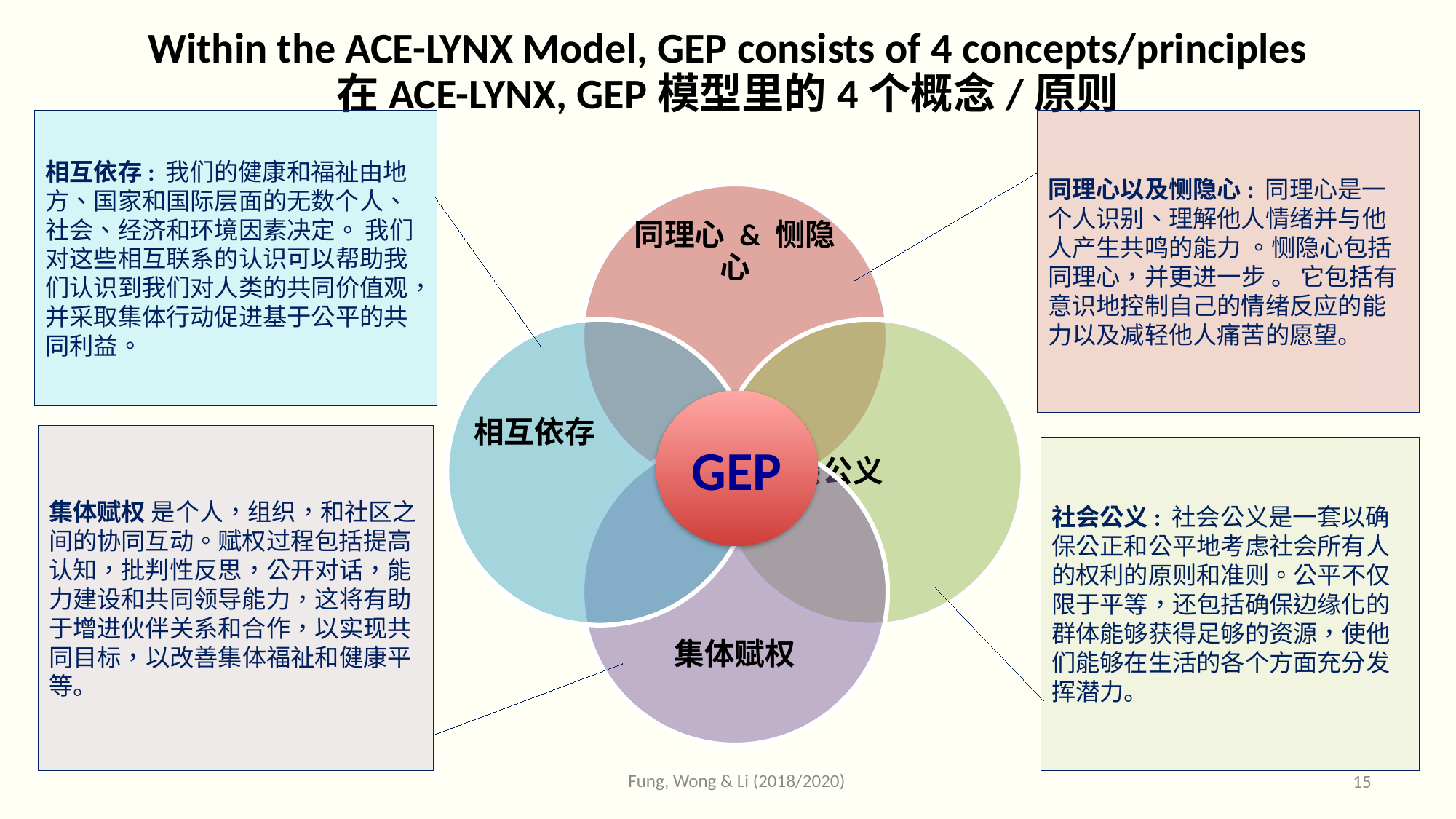

Within the ACE-LYNX Model, GEP consists of 4 concepts/principles
在ACE-LYNX, GEP模型里的4个概念/原则
相互依存: 我们的健康和福祉由地方、国家和国际层面的无数个人、社会、经济和环境因素决定。 我们对这些相互联系的认识可以帮助我们认识到我们对人类的共同价值观，并采取集体行动促进基于公平的共同利益。
同理心以及恻隐心: 同理心是一个人识别、理解他人情绪并与他人产生共鸣的能力 。恻隐心包括同理心，并更进一步 。 它包括有意识地控制自己的情绪反应的能力以及减轻他人痛苦的愿望。
同理心 & 恻隐心

社会公义
集体赋权

GEP
相互依存
集体赋权 是个人，组织，和社区之间的协同互动。赋权过程包括提高认知，批判性反思，公开对话，能力建设和共同领导能力，这将有助于增进伙伴关系和合作，以实现共同目标，以改善集体福祉和健康平等。
社会公义: 社会公义是一套以确保公正和公平地考虑社会所有人的权利的原则和准则。公平不仅限于平等，还包括确保边缘化的群体能够获得足够的资源，使他们能够在生活的各个方面充分发挥潜力。
Fung, Wong & Li (2018/2020)
15